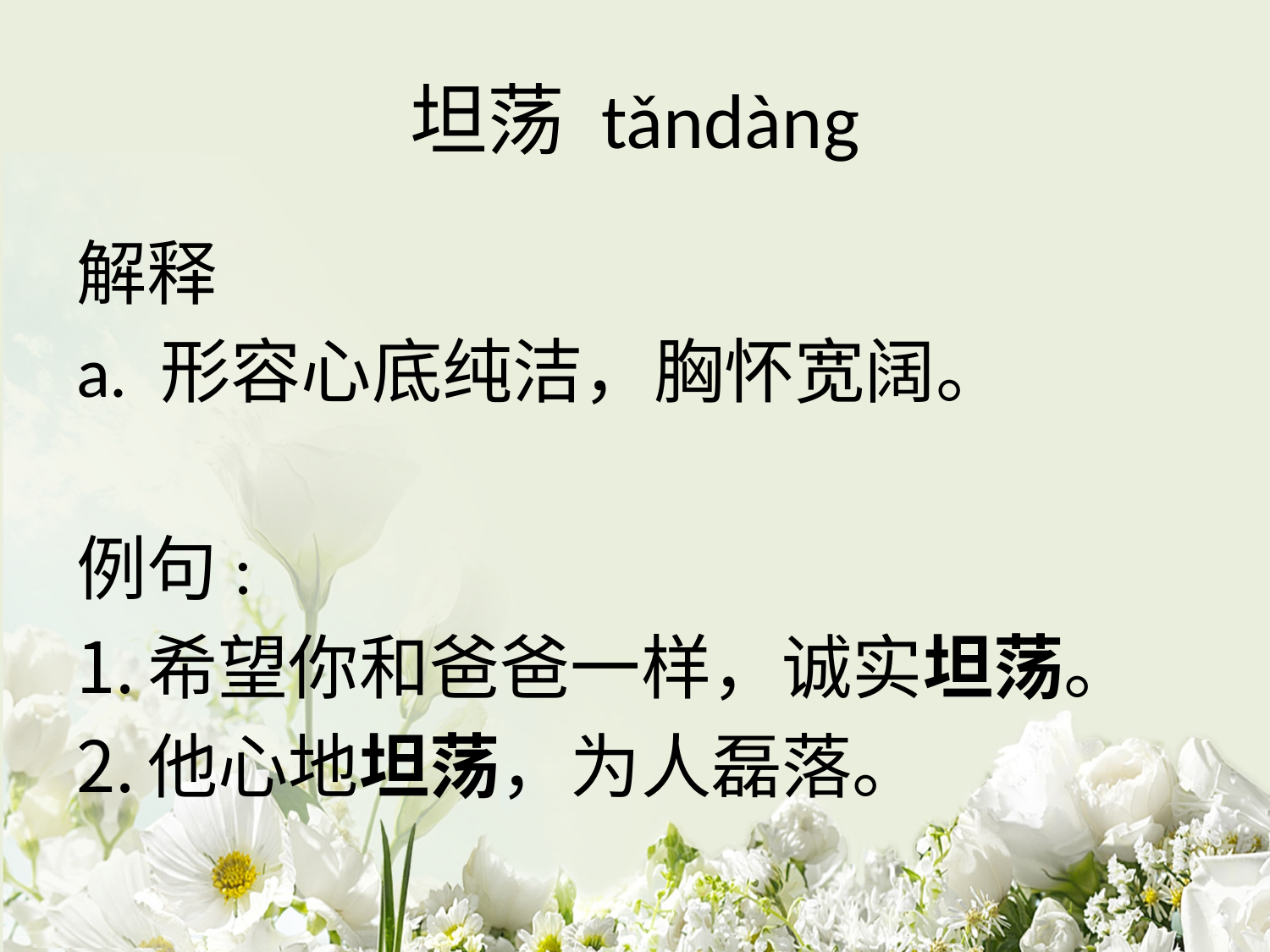

# 坦荡 tǎndàng
解释
a. 形容心底纯洁，胸怀宽阔。

例句:
希望你和爸爸一样，诚实坦荡。
他心地坦荡，为人磊落。